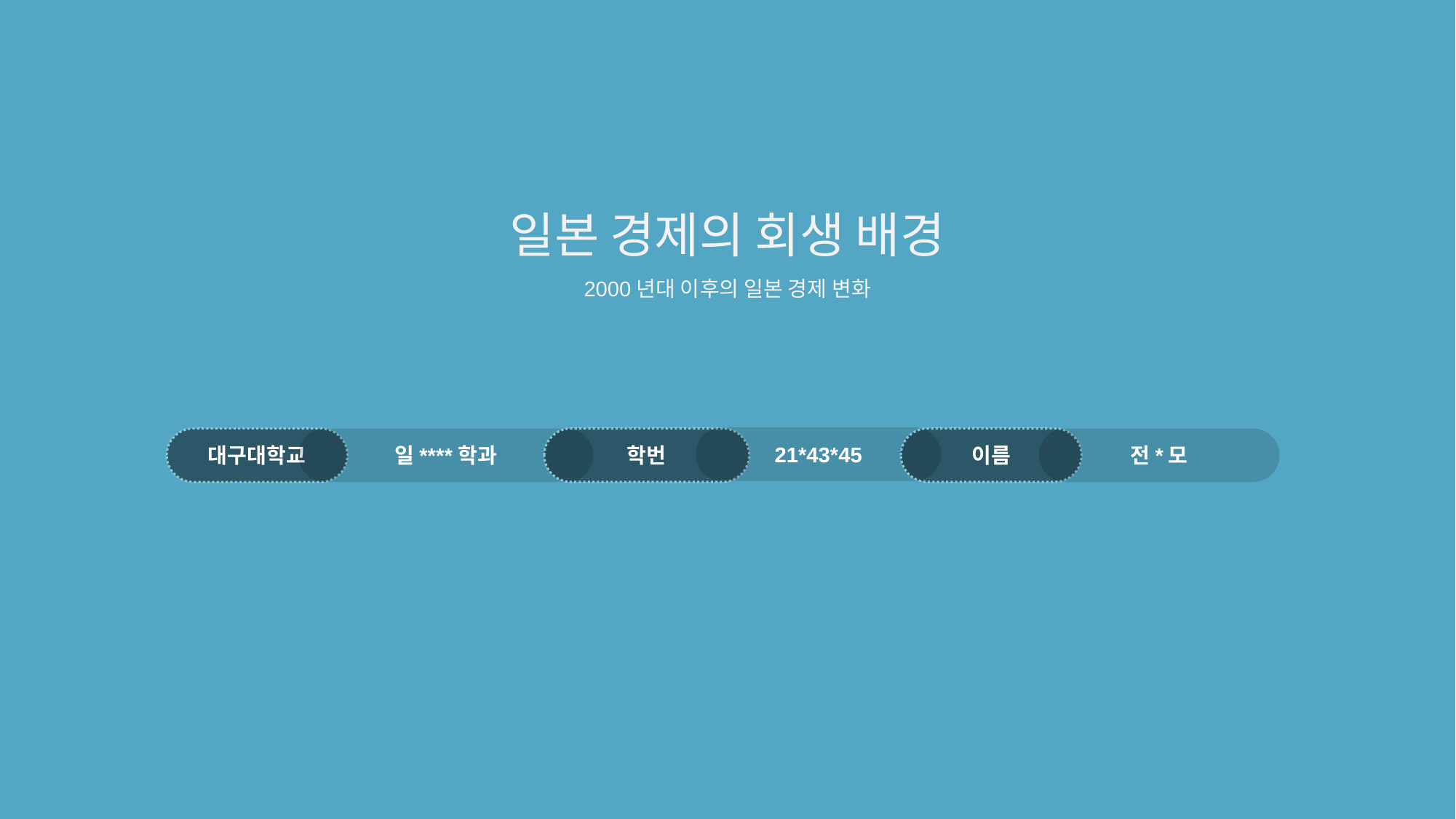

일본 경제의 회생 배경
2000년대 이후의 일본 경제 변화
21*43*45
대구대학교
일****학과
학번
이름
전*모